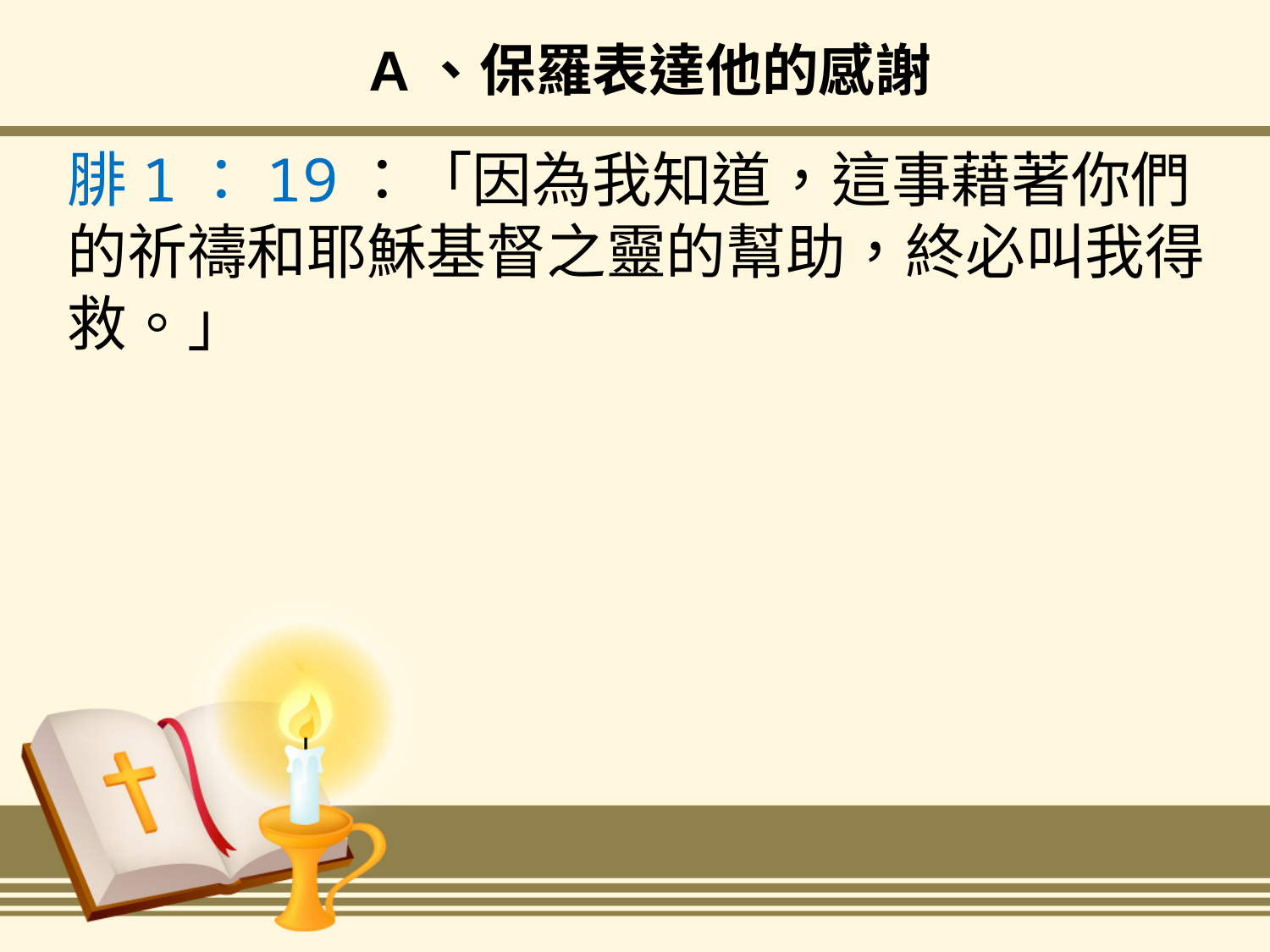

# A、保羅表達他的感謝
腓1：19：「因為我知道，這事藉著你們的祈禱和耶穌基督之靈的幫助，終必叫我得救。」